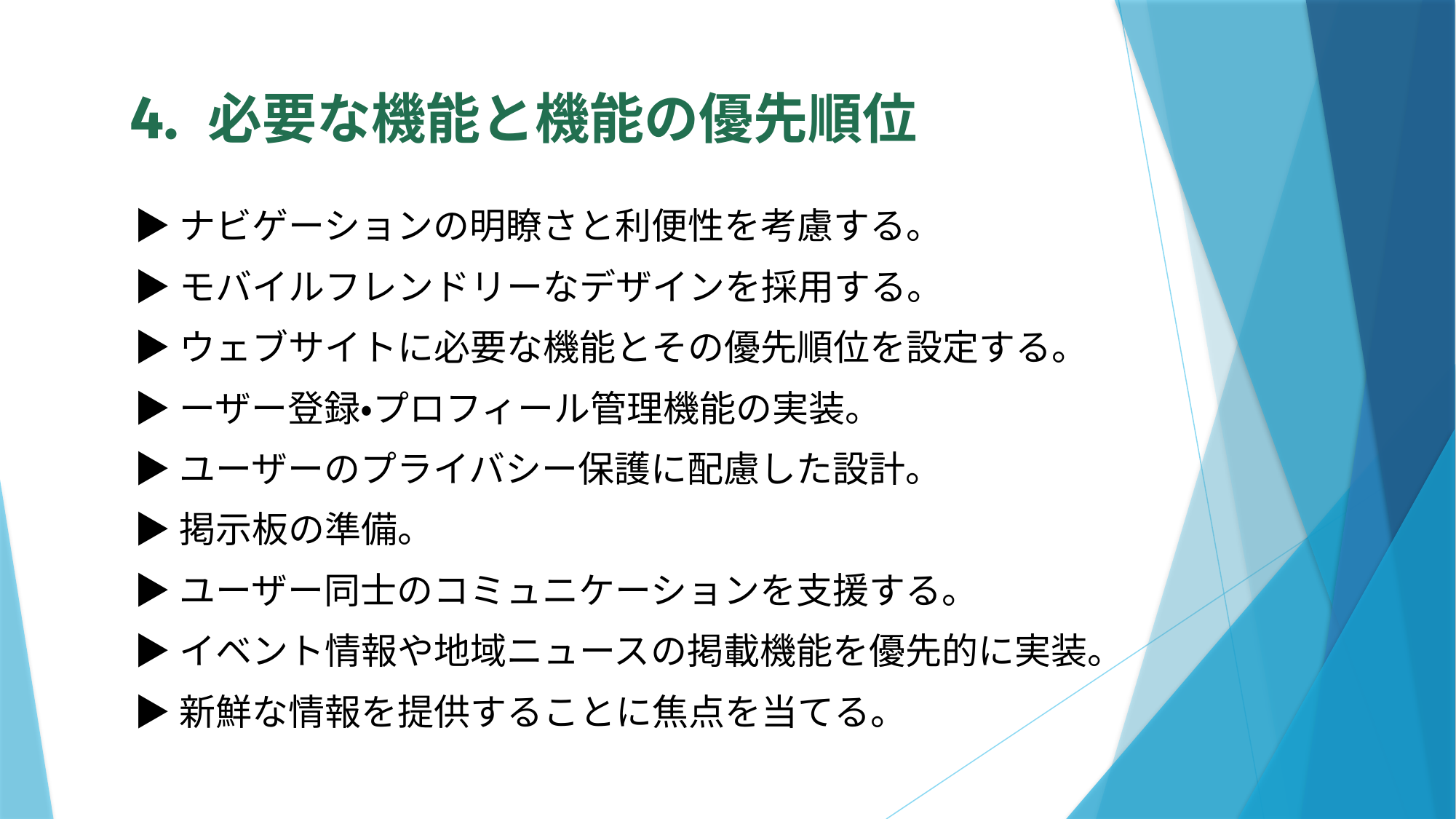

# 4. 必要な機能と機能の優先順位
▶ナビゲーションの明瞭さと利便性を考慮する。

▶モバイルフレンドリーなデザインを採用する。

▶ウェブサイトに必要な機能とその優先順位を設定する。

▶ーザー登録・プロフィール管理機能の実装。

▶ユーザーのプライバシー保護に配慮した設計。

▶掲示板の準備。

▶ユーザー同士のコミュニケーションを支援する。

▶イベント情報や地域ニュースの掲載機能を優先的に実装。

▶新鮮な情報を提供することに焦点を当てる。